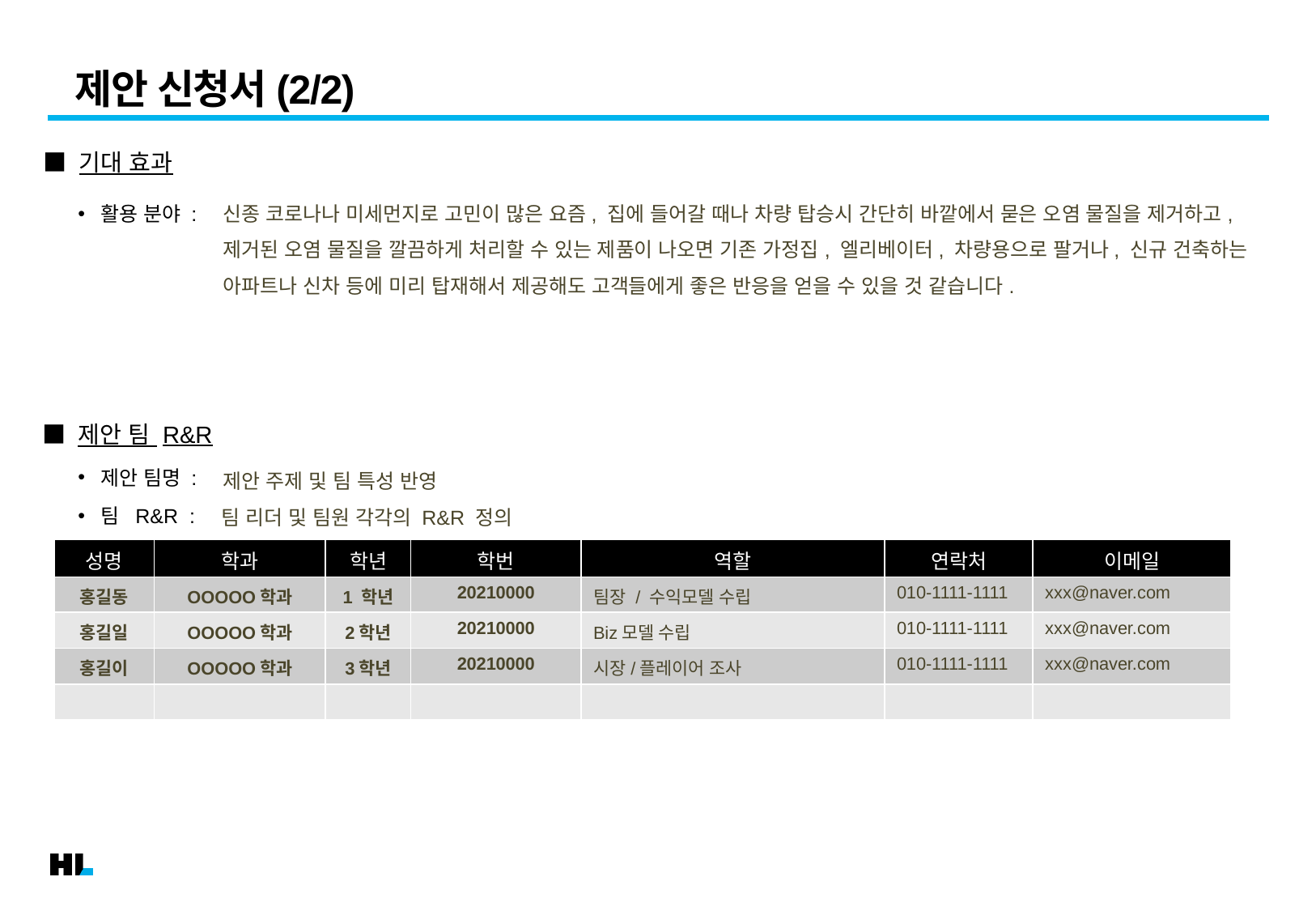

제안 신청서(2/2)
■ 기대 효과
신종 코로나나 미세먼지로 고민이 많은 요즘, 집에 들어갈 때나 차량 탑승시 간단히 바깥에서 묻은 오염 물질을 제거하고, 제거된 오염 물질을 깔끔하게 처리할 수 있는 제품이 나오면 기존 가정집, 엘리베이터, 차량용으로 팔거나, 신규 건축하는 아파트나 신차 등에 미리 탑재해서 제공해도 고객들에게 좋은 반응을 얻을 수 있을 것 같습니다.
활용 분야 :
■ 제안 팀 R&R
제안 팀명 :
제안 주제 및 팀 특성 반영
팀  R&R  :
팀 리더 및 팀원 각각의 R&R 정의
| 성명 | 학과 | 학년 | 학번 | 역할 | 연락처 | 이메일 |
| --- | --- | --- | --- | --- | --- | --- |
| 홍길동 | OOOOO학과 | 1 학년 | 20210000 | 팀장 / 수익모델 수립 | 010-1111-1111 | xxx@naver.com |
| 홍길일 | OOOOO학과 | 2학년 | 20210000 | Biz모델 수립 | 010-1111-1111 | xxx@naver.com |
| 홍길이 | OOOOO학과 | 3학년 | 20210000 | 시장/플레이어 조사 | 010-1111-1111 | xxx@naver.com |
|  |  |  |  |  |  |  |